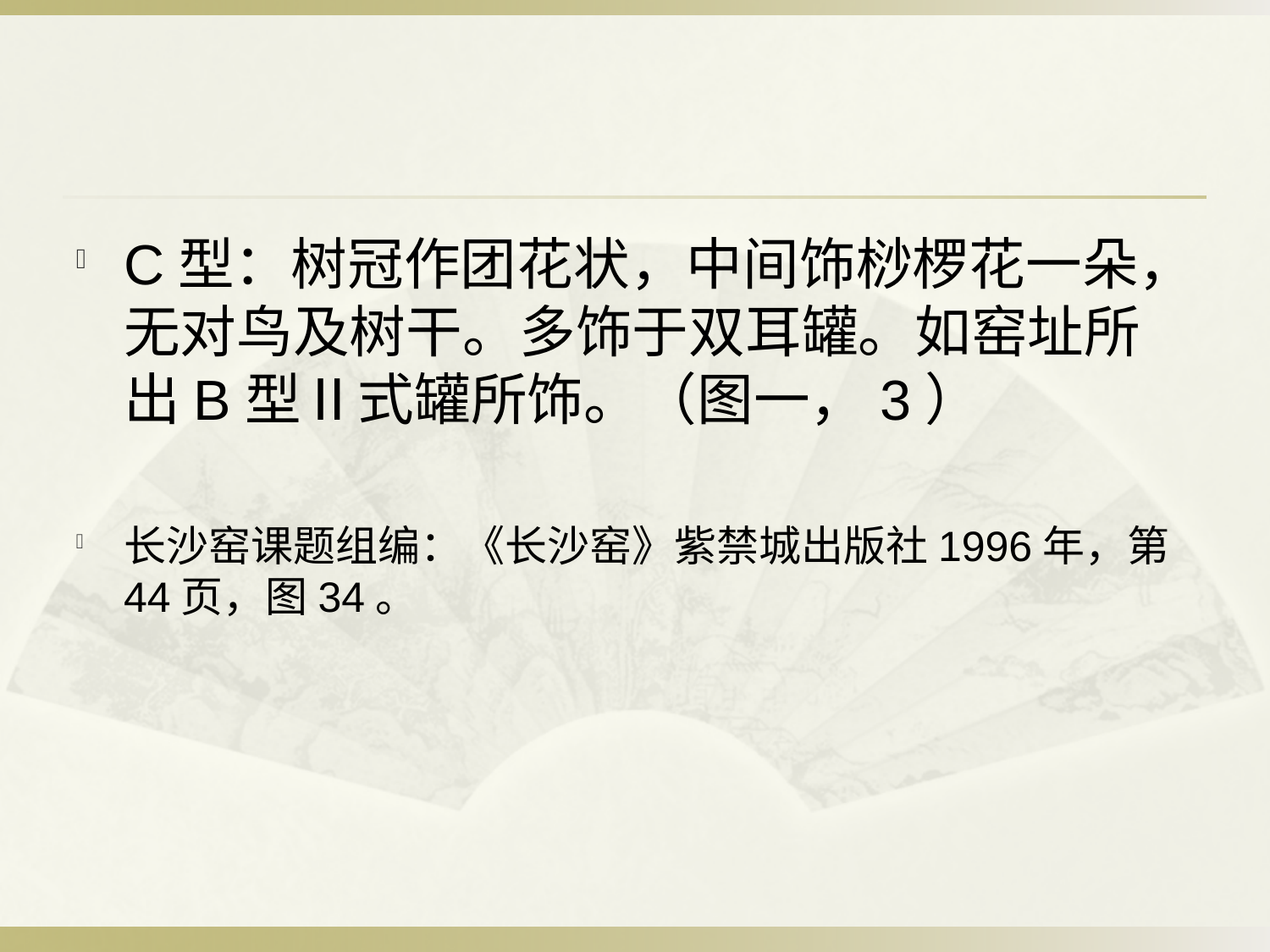

#
C型：树冠作团花状，中间饰桫椤花一朵，无对鸟及树干。多饰于双耳罐。如窑址所出B型Ⅱ式罐所饰。（图一，3）

长沙窑课题组编：《长沙窑》紫禁城出版社1996年，第44页，图34。